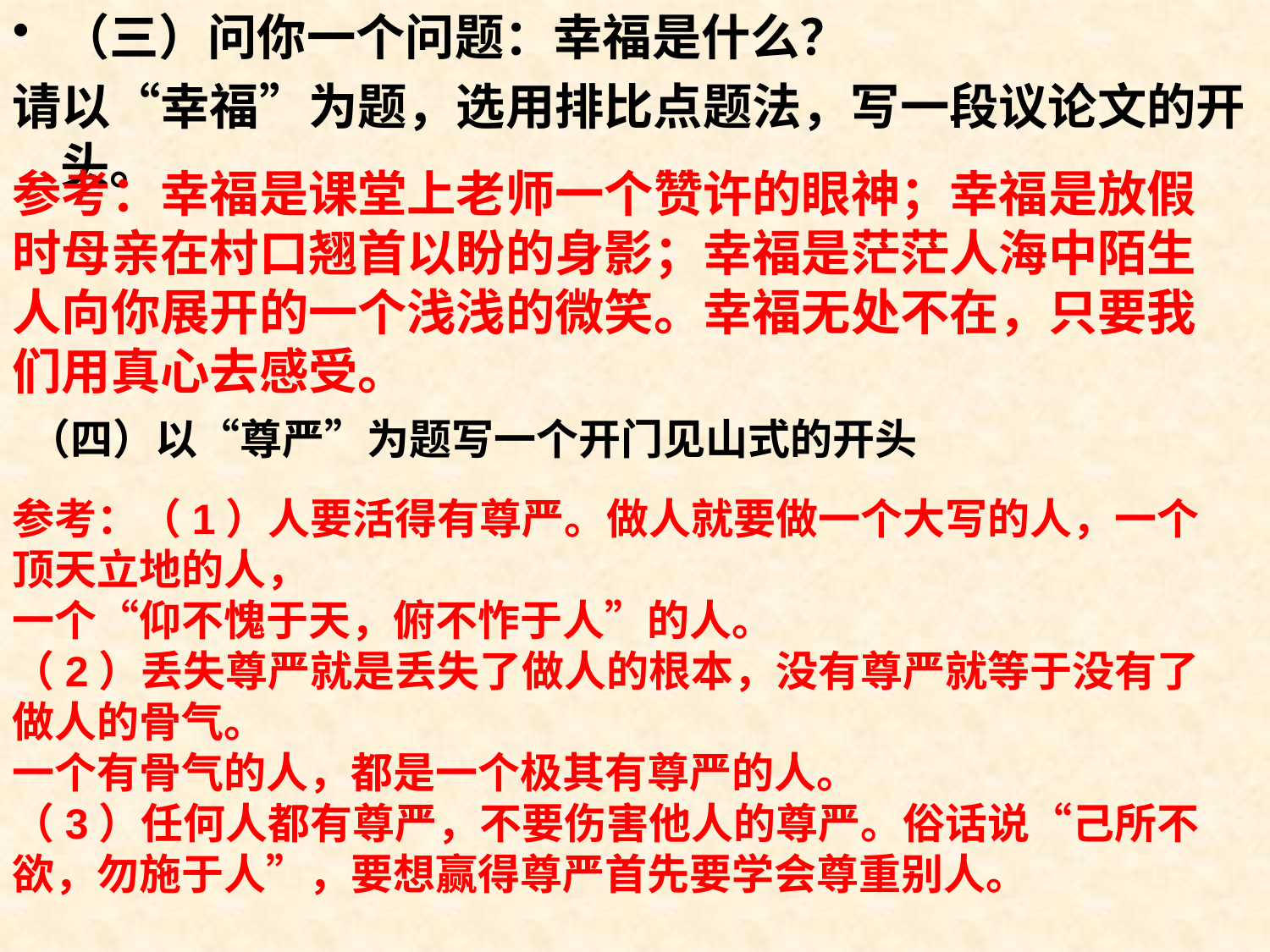

（三）问你一个问题：幸福是什么？
请以“幸福”为题，选用排比点题法，写一段议论文的开头。
参考：幸福是课堂上老师一个赞许的眼神；幸福是放假时母亲在村口翘首以盼的身影；幸福是茫茫人海中陌生人向你展开的一个浅浅的微笑。幸福无处不在，只要我们用真心去感受。
（四）以“尊严”为题写一个开门见山式的开头
参考：（1）人要活得有尊严。做人就要做一个大写的人，一个顶天立地的人，
一个“仰不愧于天，俯不怍于人”的人。
（2）丢失尊严就是丢失了做人的根本，没有尊严就等于没有了做人的骨气。
一个有骨气的人，都是一个极其有尊严的人。
（3）任何人都有尊严，不要伤害他人的尊严。俗话说“己所不欲，勿施于人”，要想赢得尊严首先要学会尊重别人。